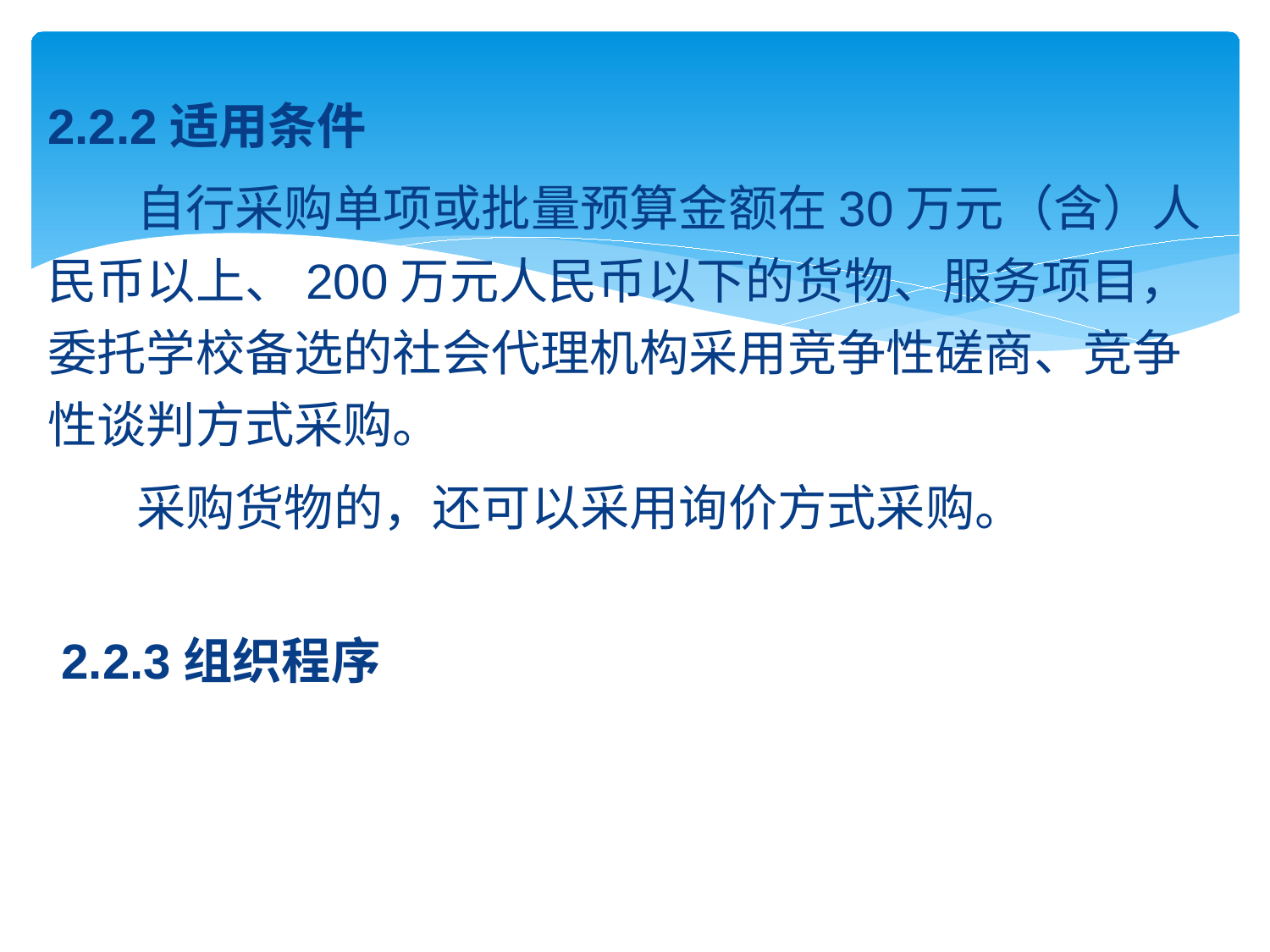

2.2.2适用条件
       自行采购单项或批量预算金额在30万元（含）人民币以上、200万元人民币以下的货物、服务项目，委托学校备选的社会代理机构采用竞争性磋商、竞争性谈判方式采购。
       采购货物的，还可以采用询价方式采购。

 2.2.3组织程序